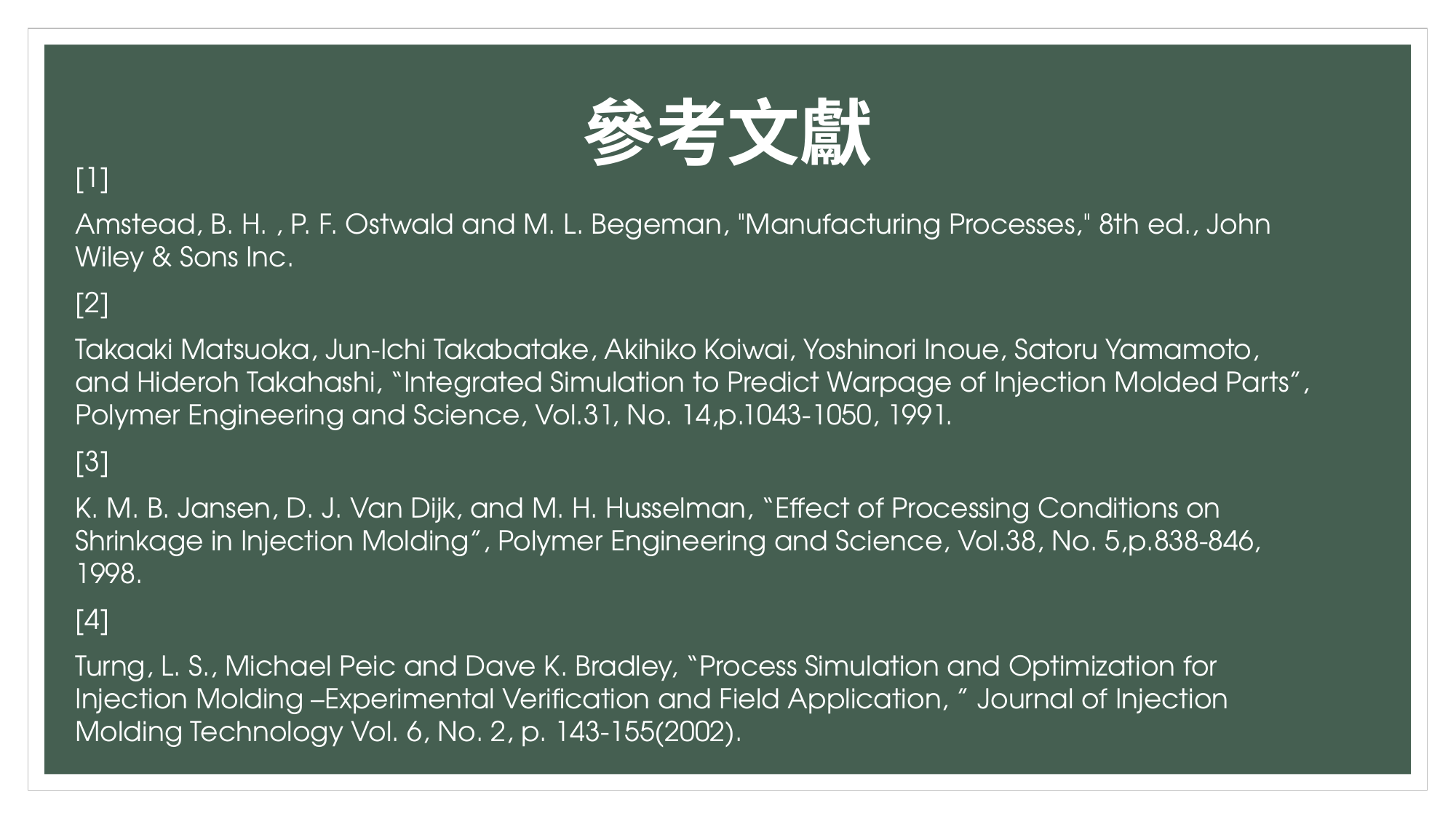

參考文獻
[1]
Amstead, B. H. , P. F. Ostwald and M. L. Begeman, "Manufacturing Processes," 8th ed., John Wiley & Sons Inc.
[2]
Takaaki Matsuoka, Jun-Ichi Takabatake, Akihiko Koiwai, Yoshinori Inoue, Satoru Yamamoto, and Hideroh Takahashi, “Integrated Simulation to Predict Warpage of Injection Molded Parts”, Polymer Engineering and Science, Vol.31, No. 14,p.1043-1050, 1991.
[3]
K. M. B. Jansen, D. J. Van Dijk, and M. H. Husselman, “Effect of Processing Conditions on Shrinkage in Injection Molding”, Polymer Engineering and Science, Vol.38, No. 5,p.838-846, 1998.
[4]
Turng, L. S., Michael Peic and Dave K. Bradley, “Process Simulation and Optimization for Injection Molding –Experimental Verification and Field Application, ” Journal of Injection Molding Technology Vol. 6, No. 2, p. 143-155(2002).